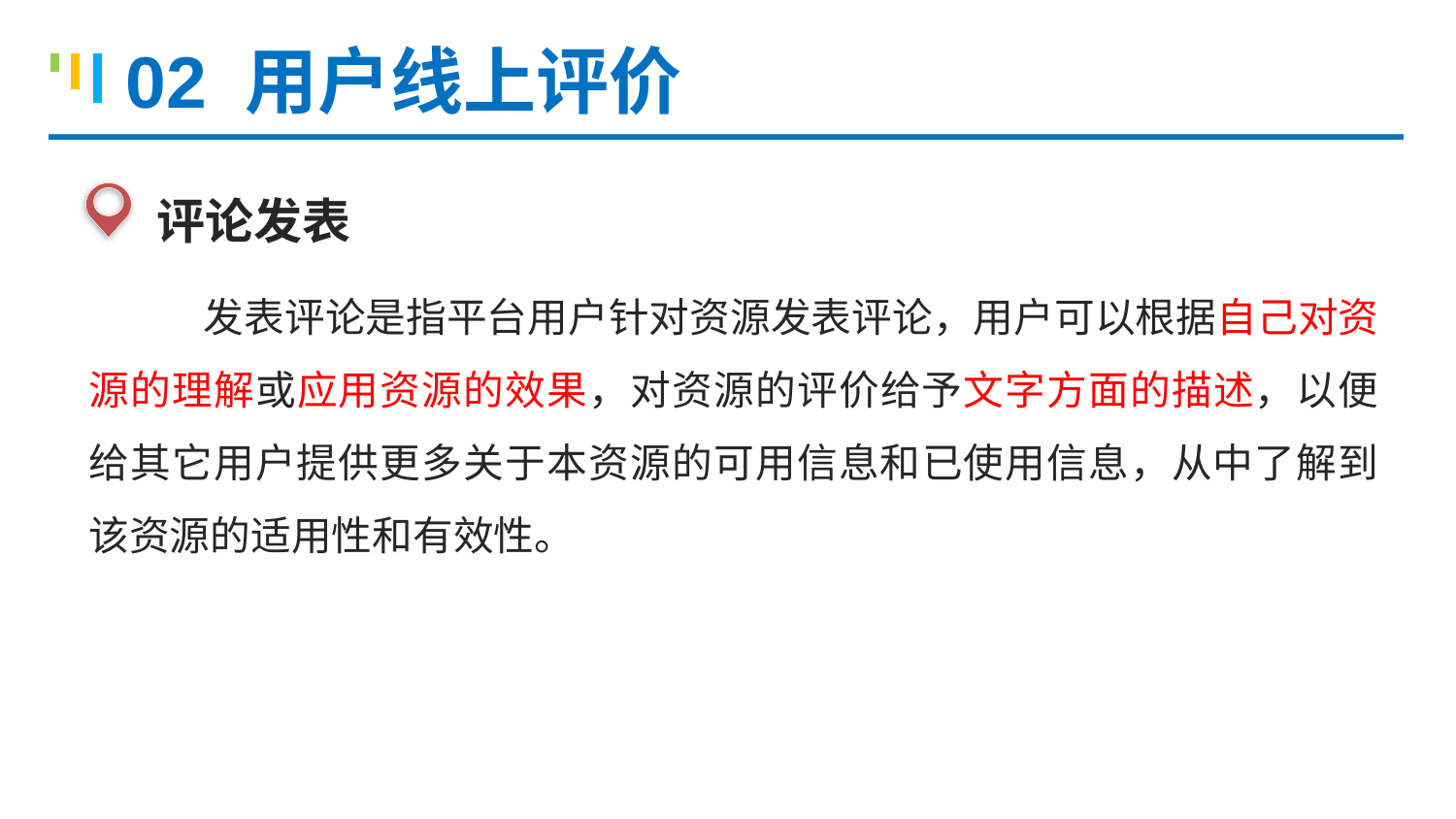

02 用户线上评价

  评论发表

发表评论是指平台用户针对资源发表评论，用户可以根据自己对资源的理解或应用资源的效果，对资源的评价给予文字方面的描述，以便给其它用户提供更多关于本资源的可用信息和已使用信息，从中了解到该资源的适用性和有效性。